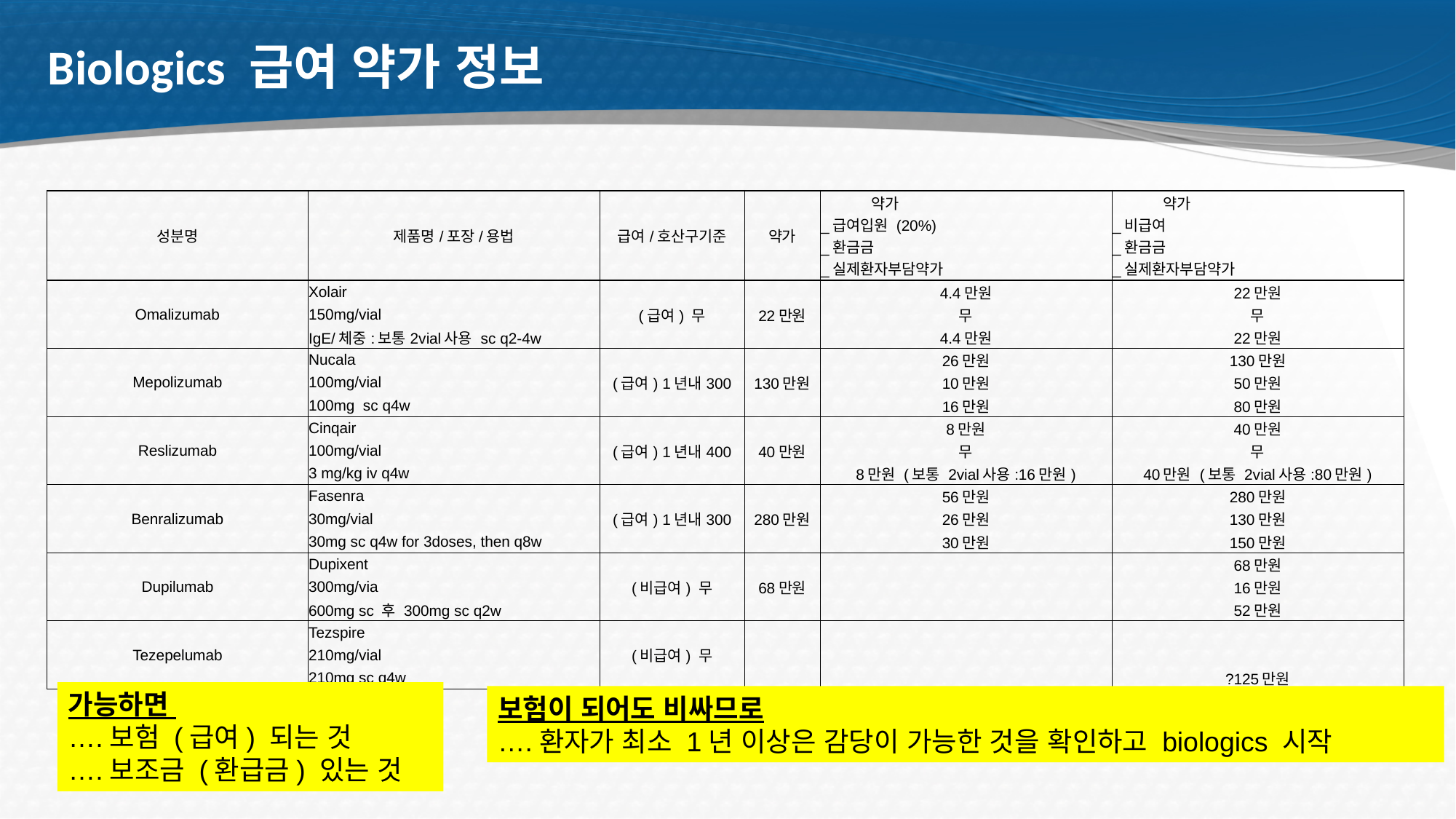

# Biologics 급여 약가 정보
| 성분명 | 제품명/포장/용법 | 급여/호산구기준 | 약가 | 약가 \_급여입원 (20%) \_환금금 \_실제환자부담약가 | 약가 \_비급여 \_환금금 \_실제환자부담약가 |
| --- | --- | --- | --- | --- | --- |
| Omalizumab | Xolair | (급여) 무 | 22만원 | 4.4만원 | 22만원 |
|  | 150mg/vial |  |  | 무 | 무 |
|  | IgE/체중:보통2vial사용 sc q2-4w |  |  | 4.4만원 | 22만원 |
| Mepolizumab | Nucala | (급여) 1년내300 | 130만원 | 26만원 | 130만원 |
|  | 100mg/vial |  |  | 10만원 | 50만원 |
|  | 100mg sc q4w |  |  | 16만원 | 80만원 |
| Reslizumab | Cinqair | (급여) 1년내400 | 40만원 | 8만원 | 40만원 |
|  | 100mg/vial |  |  | 무 | 무 |
|  | 3 mg/kg iv q4w |  |  | 8만원 (보통 2vial사용:16만원) | 40만원 (보통 2vial사용:80만원) |
| Benralizumab | Fasenra | (급여) 1년내300 | 280만원 | 56만원 | 280만원 |
|  | 30mg/vial |  |  | 26만원 | 130만원 |
|  | 30mg sc q4w for 3doses, then q8w |  |  | 30만원 | 150만원 |
| Dupilumab | Dupixent | (비급여) 무 | 68만원 |  | 68만원 |
|  | 300mg/via |  |  |  | 16만원 |
|  | 600mg sc 후 300mg sc q2w |  |  |  | 52만원 |
| Tezepelumab | Tezspire | (비급여) 무 |  |  |  |
|  | 210mg/vial |  |  |  |  |
|  | 210mg sc q4w |  |  |  | ?125만원 |
가능하면
….보험 (급여) 되는 것
….보조금 (환급금) 있는 것
보험이 되어도 비싸므로
….환자가 최소 1년 이상은 감당이 가능한 것을 확인하고 biologics 시작